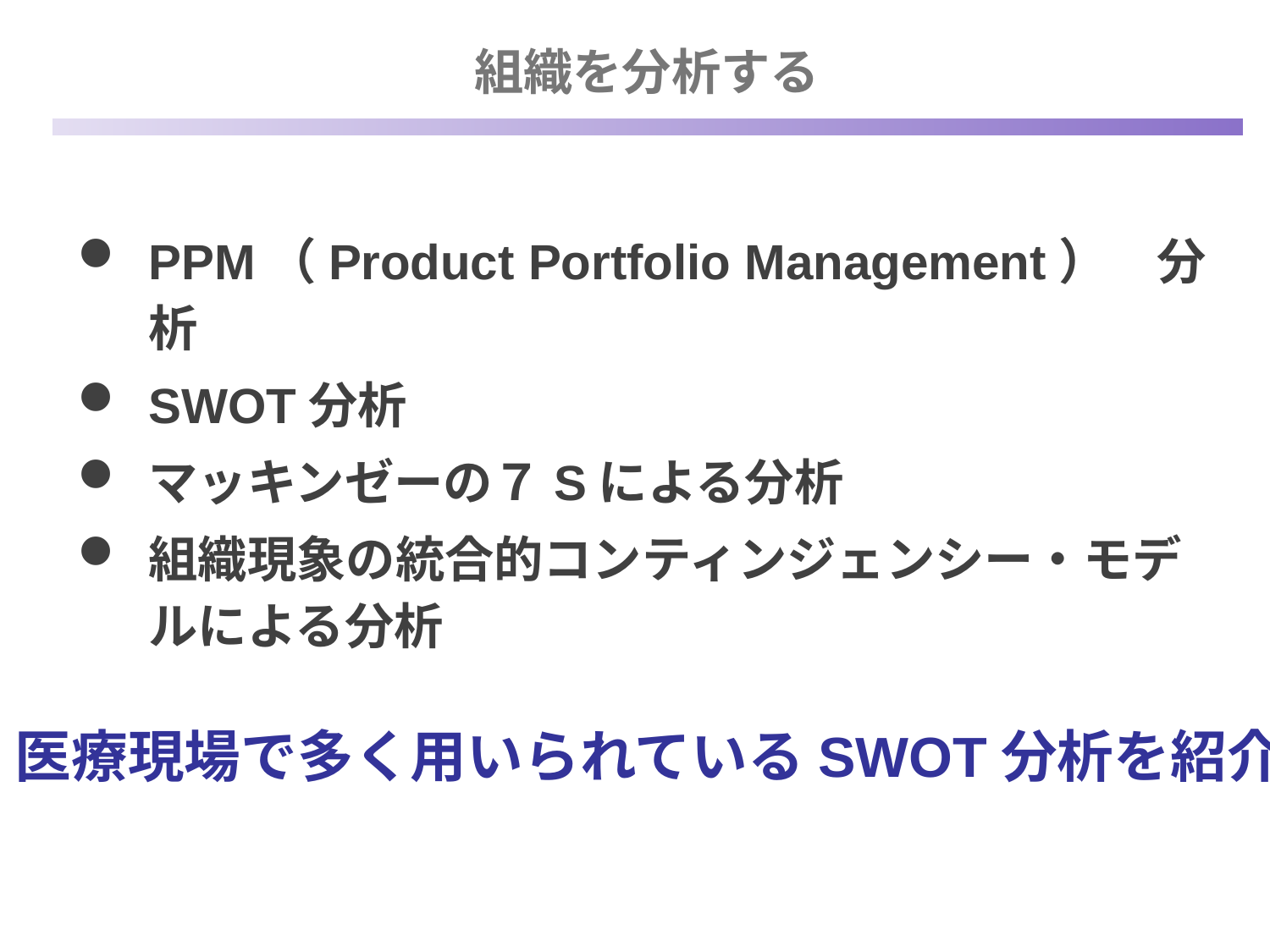

組織を分析する

PPM（Product Portfolio Management）　分析
SWOT分析
マッキンゼーの７Sによる分析
組織現象の統合的コンティンジェンシー・モデルによる分析

医療現場で多く用いられているSWOT分析を紹介